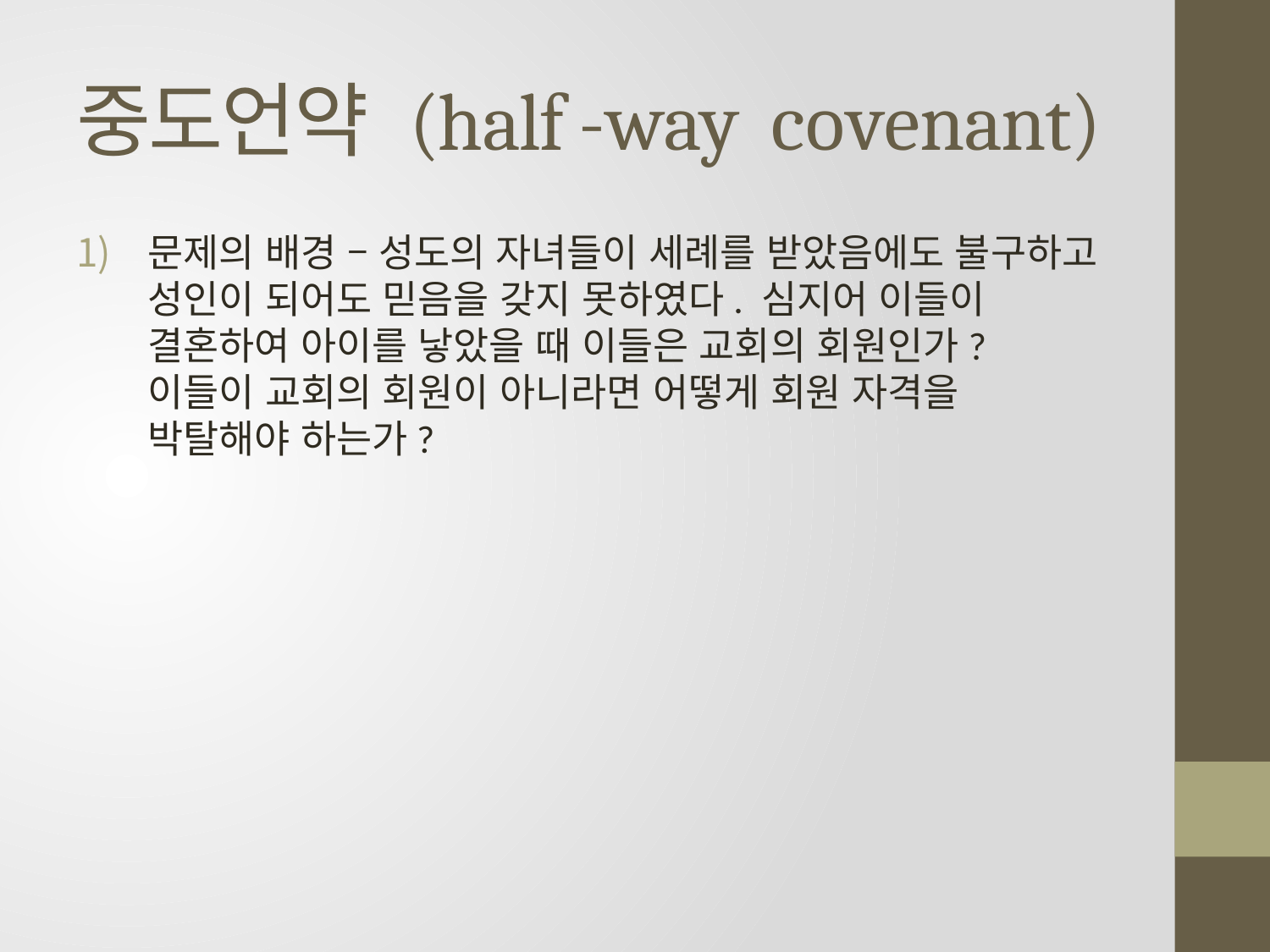

# 중도언약 (half -way  covenant)
문제의 배경 – 성도의 자녀들이 세례를 받았음에도 불구하고 성인이 되어도 믿음을 갖지 못하였다. 심지어 이들이 결혼하여 아이를 낳았을 때 이들은 교회의 회원인가? 이들이 교회의 회원이 아니라면 어떻게 회원 자격을 박탈해야 하는가?